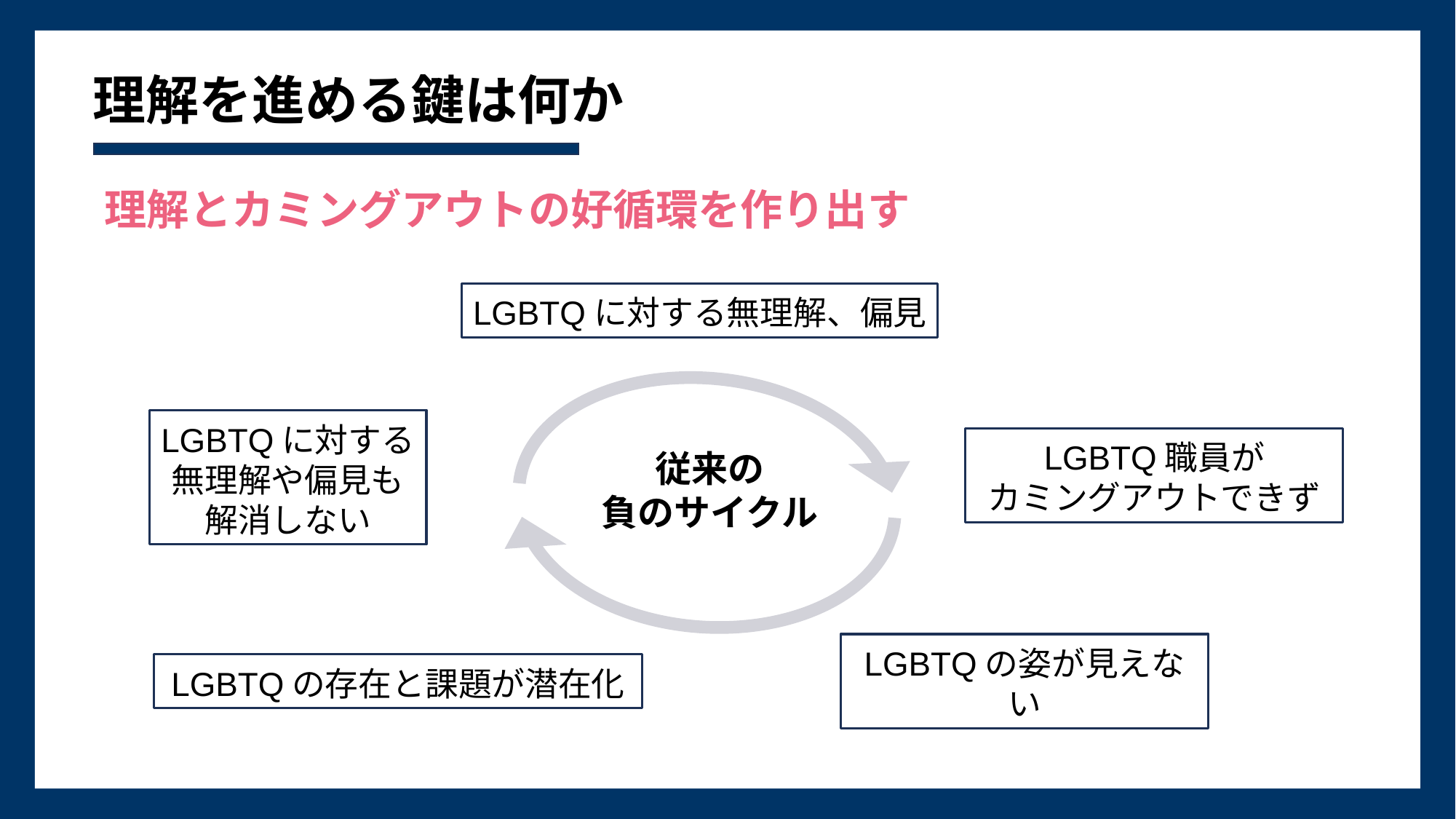

# 理解を進める鍵は何か

理解とカミングアウトの好循環を作り出す
LGBTQに対する無理解、偏見

LGBTQに対する
無理解や偏見も
解消しない
LGBTQ職員が
カミングアウトできず
従来の
負のサイクル
LGBTQの存在と課題が潜在化
LGBTQの姿が見えない